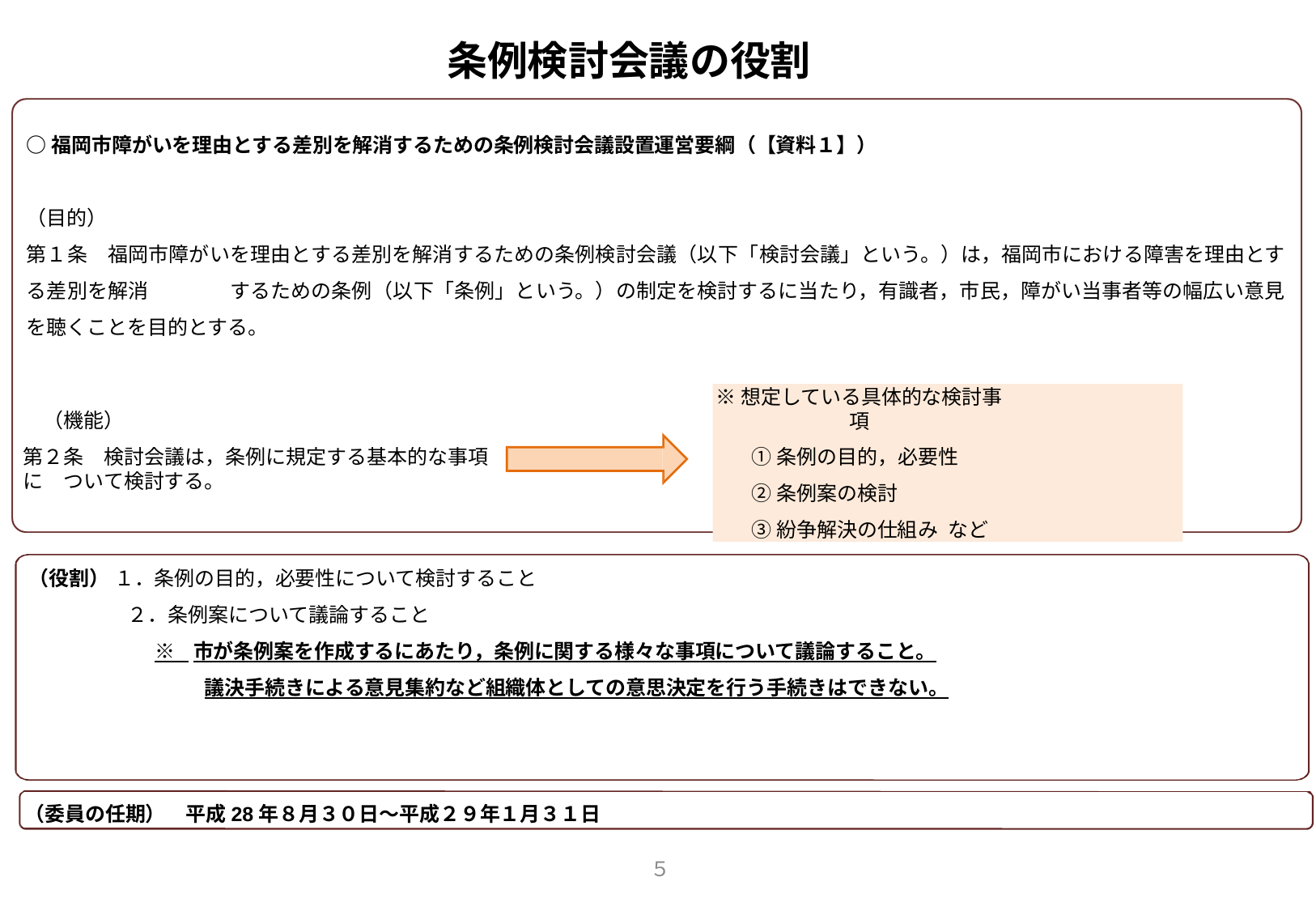

条例検討会議の役割

○福岡市障がいを理由とする差別を解消するための条例検討会議設置運営要綱（【資料１】）

（目的）
第１条　福岡市障がいを理由とする差別を解消するための条例検討会議（以下「検討会議」という。）は，福岡市における障害を理由とする差別を解消　　　　するための条例（以下「条例」という。）の制定を検討するに当たり，有識者，市民，障がい当事者等の幅広い意見を聴くことを目的とする。
※想定している具体的な検討事項
①条例の目的，必要性
②条例案の検討
③紛争解決の仕組み  など
　（機能）
第２条　検討会議は，条例に規定する基本的な事項に　ついて検討する。

（役割） １．条例の目的，必要性について検討すること
　　　　 ２．条例案について議論すること
※   市が条例案を作成するにあたり，条例に関する様々な事項について議論すること。
 　　議決手続きによる意見集約など組織体としての意思決定を行う手続きはできない。

（委員の任期）　平成28年８月３０日～平成２９年１月３１日

５